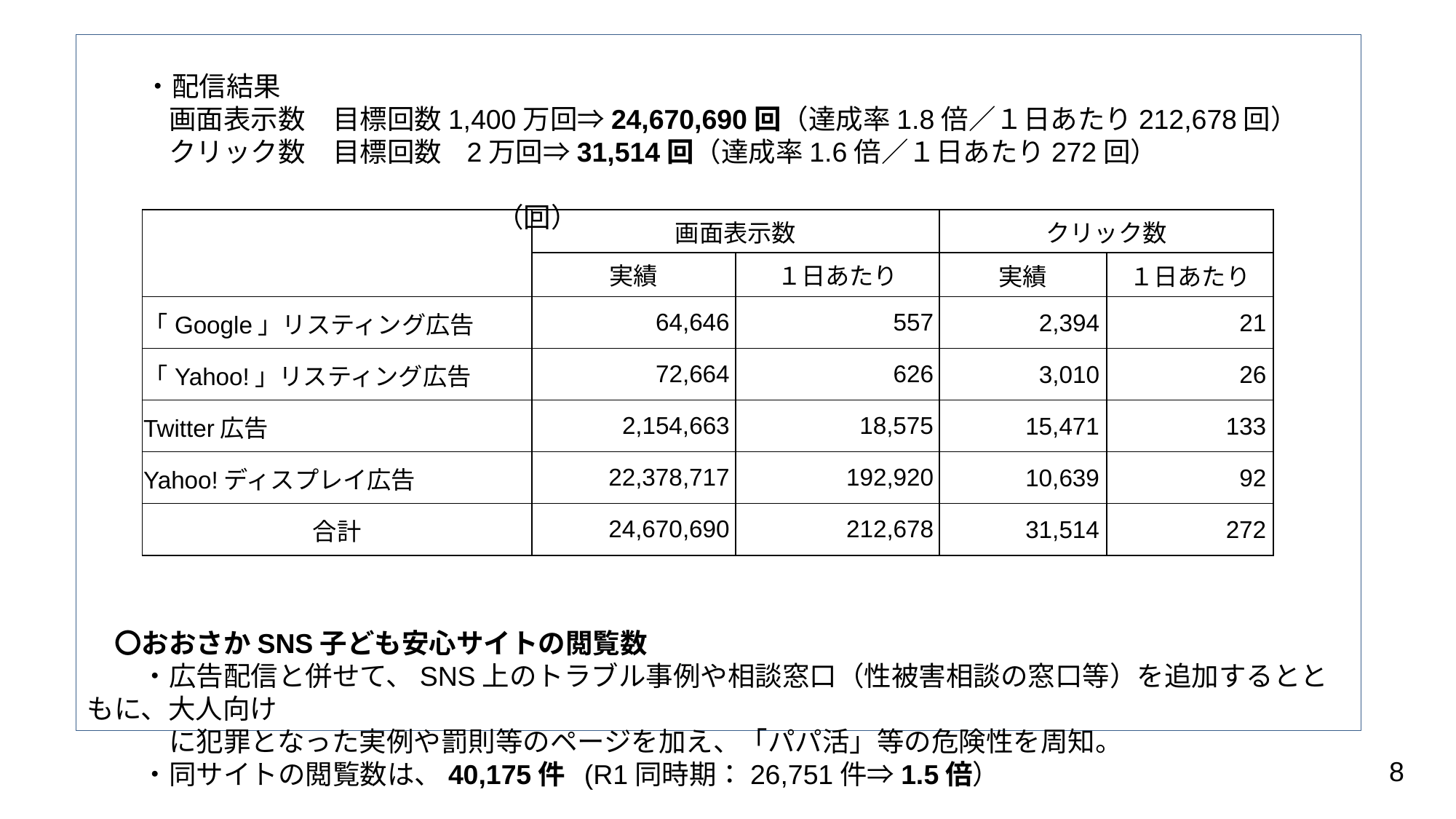

・配信結果
　　　画面表示数　目標回数1,400万回⇒24,670,690回（達成率1.8倍／１日あたり212,678回）
　　　クリック数　目標回数   2万回⇒31,514回（達成率1.6倍／１日あたり272回）
　　　　　　　　　　　　　　　　　　　　　　　　　　　　　　　　　　　　　　　　　　　　　　　　　　　　　　　　　　　　　（回）

　〇おおさかSNS子ども安心サイトの閲覧数
　　・広告配信と併せて、SNS上のトラブル事例や相談窓口（性被害相談の窓口等）を追加するとともに、大人向け
　　　に犯罪となった実例や罰則等のページを加え、「パパ活」等の危険性を周知。
　　・同サイトの閲覧数は、40,175件  (R1同時期：26,751件⇒1.5倍）

|  | 画面表示数 |  | クリック数 |  |
| --- | --- | --- | --- | --- |
|  | 実績 | １日あたり | 実績 | １日あたり |
| 「Google」リスティング広告 | 64,646 | 557 | 2,394 | 21 |
| 「Yahoo!」リスティング広告 | 72,664 | 626 | 3,010 | 26 |
| Twitter広告 | 2,154,663 | 18,575 | 15,471 | 133 |
| Yahoo!ディスプレイ広告 | 22,378,717 | 192,920 | 10,639 | 92 |
| 合計 | 24,670,690 | 212,678 | 31,514 | 272 |
8